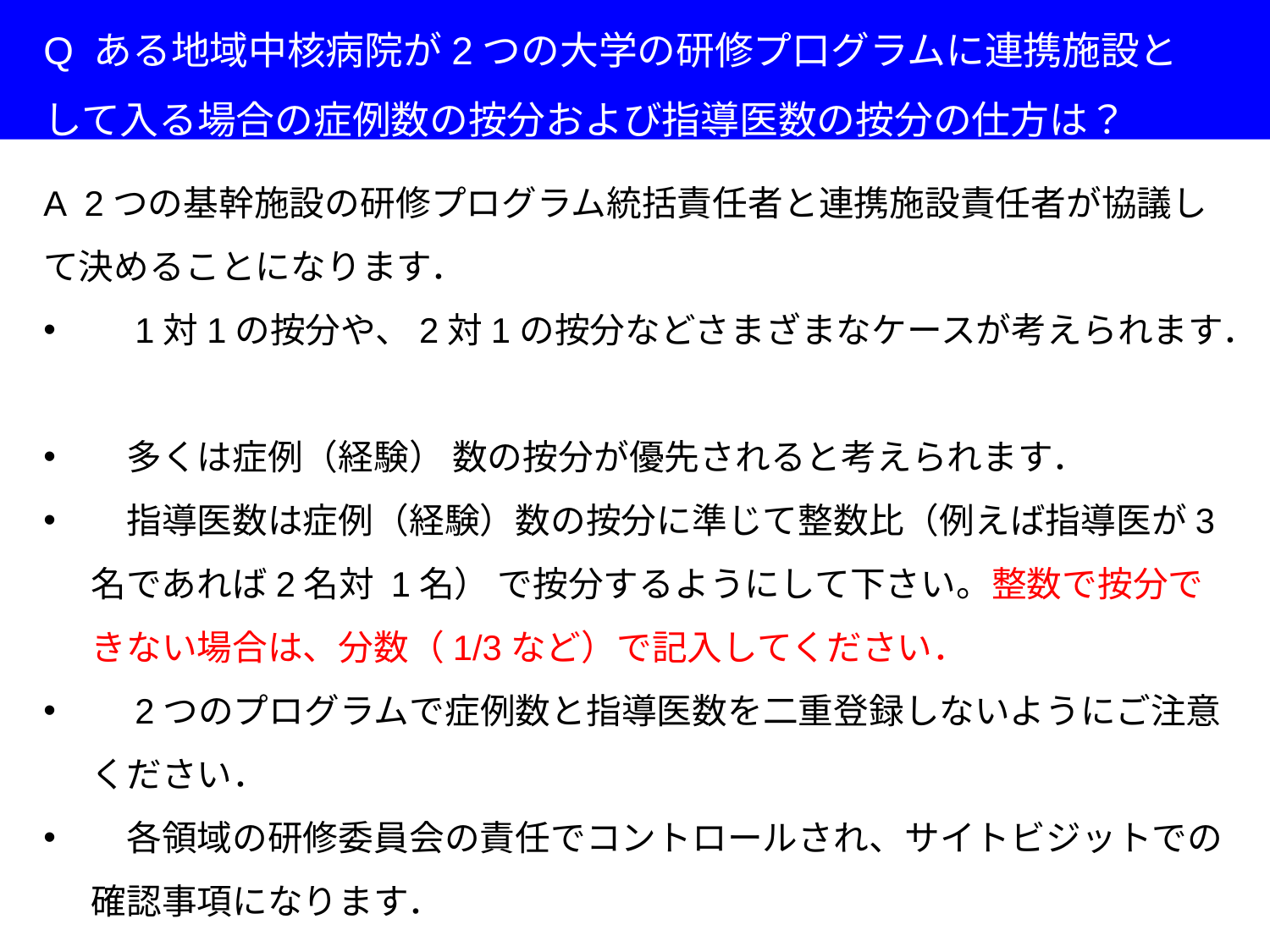

Q ある地域中核病院が2つの大学の研修プ口グラムに連携施設として入る場合の症例数の按分および指導医数の按分の仕方は？
A  2つの基幹施設の研修プログラム統括責任者と連携施設責任者が協議して決めることになります．
　1対1の按分や、2対1の按分などさまざまなケースが考えられます．
　多くは症例（経験） 数の按分が優先されると考えられます．
　指導医数は症例（経験）数の按分に準じて整数比（例えば指導医が3名であれば2名対 1名） で按分するようにして下さい。整数で按分できない場合は、分数（1/3など）で記入してください．
　2つのプログラムで症例数と指導医数を二重登録しないようにご注意ください．
　各領域の研修委員会の責任でコントロールされ、サイトビジットでの確認事項になります．